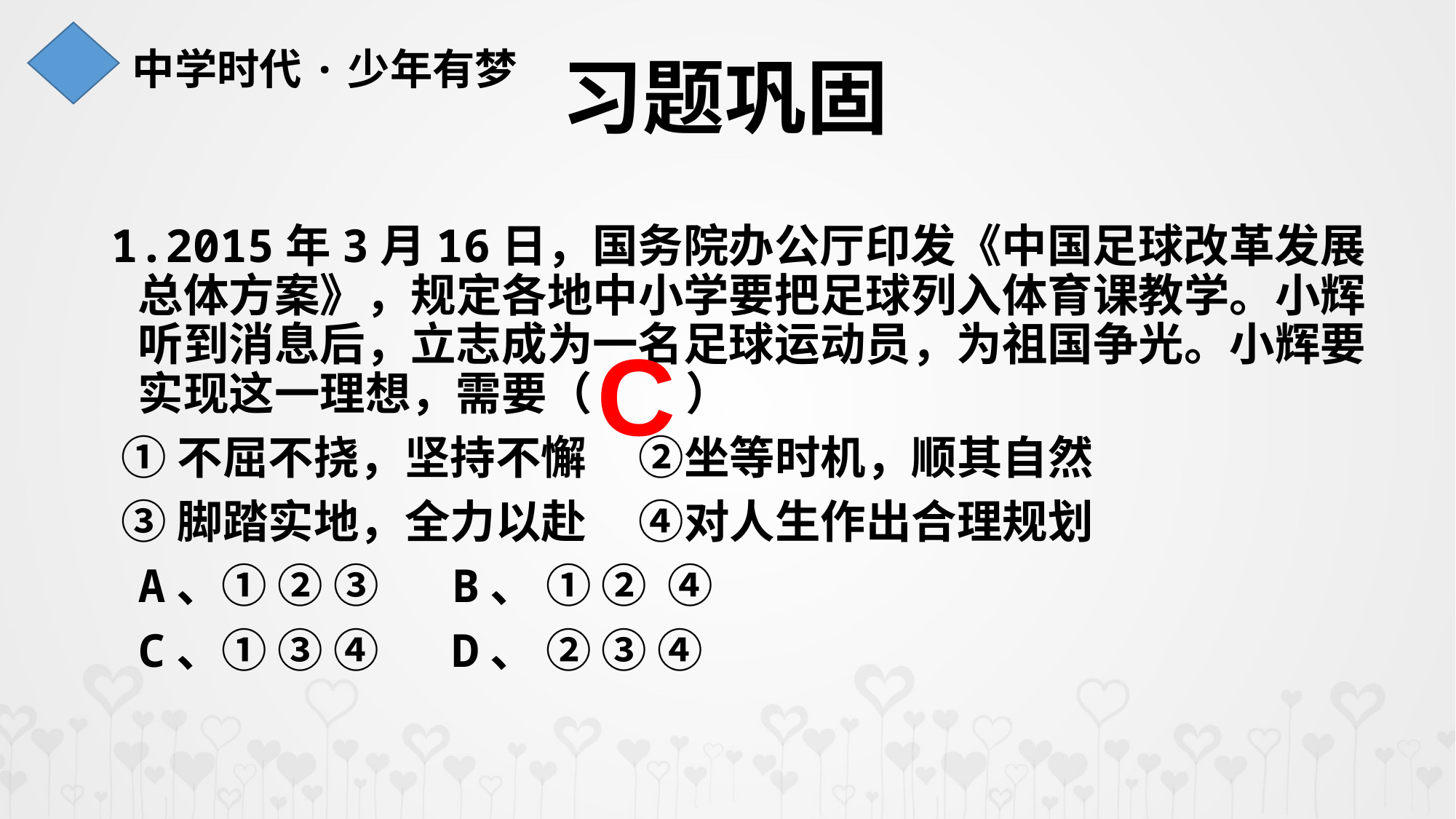

中学时代·少年有梦
习题巩固
1.2015年3月16日，国务院办公厅印发《中国足球改革发展总体方案》，规定各地中小学要把足球列入体育课教学。小辉听到消息后，立志成为一名足球运动员，为祖国争光。小辉要实现这一理想，需要（         ）
 ①不屈不挠，坚持不懈     ②坐等时机，顺其自然
 ③脚踏实地，全力以赴     ④对人生作出合理规划
 A、① ② ③      B、 ① ②  ④
 C、① ③ ④      D、 ② ③ ④

C